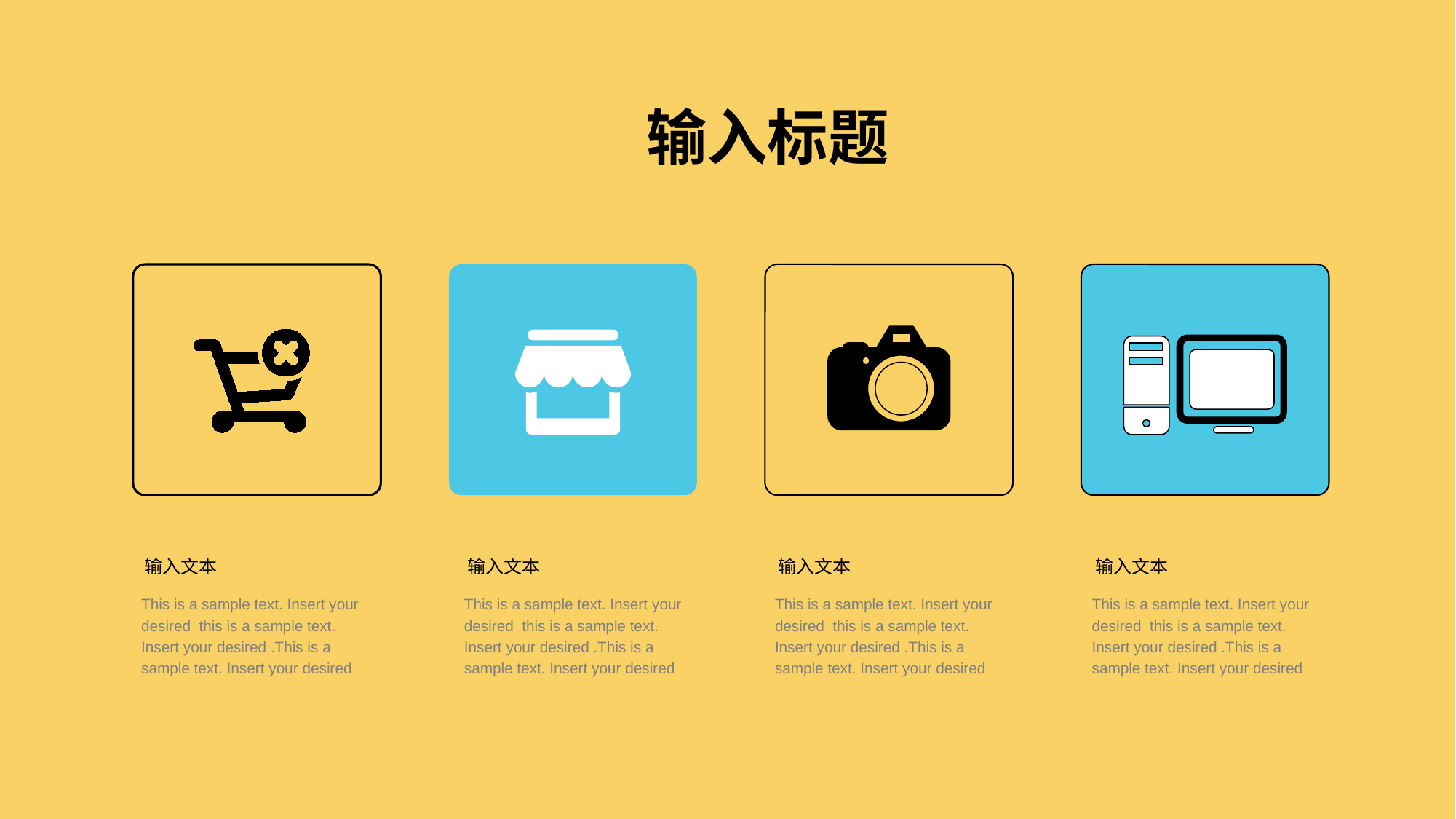

输入标题

输入文本
This is a sample text. Insert your desired  this is a sample text. Insert your desired .This is a sample text. Insert your desired
输入文本
This is a sample text. Insert your desired  this is a sample text. Insert your desired .This is a sample text. Insert your desired
输入文本
This is a sample text. Insert your desired  this is a sample text. Insert your desired .This is a sample text. Insert your desired
输入文本
This is a sample text. Insert your desired  this is a sample text. Insert your desired .This is a sample text. Insert your desired